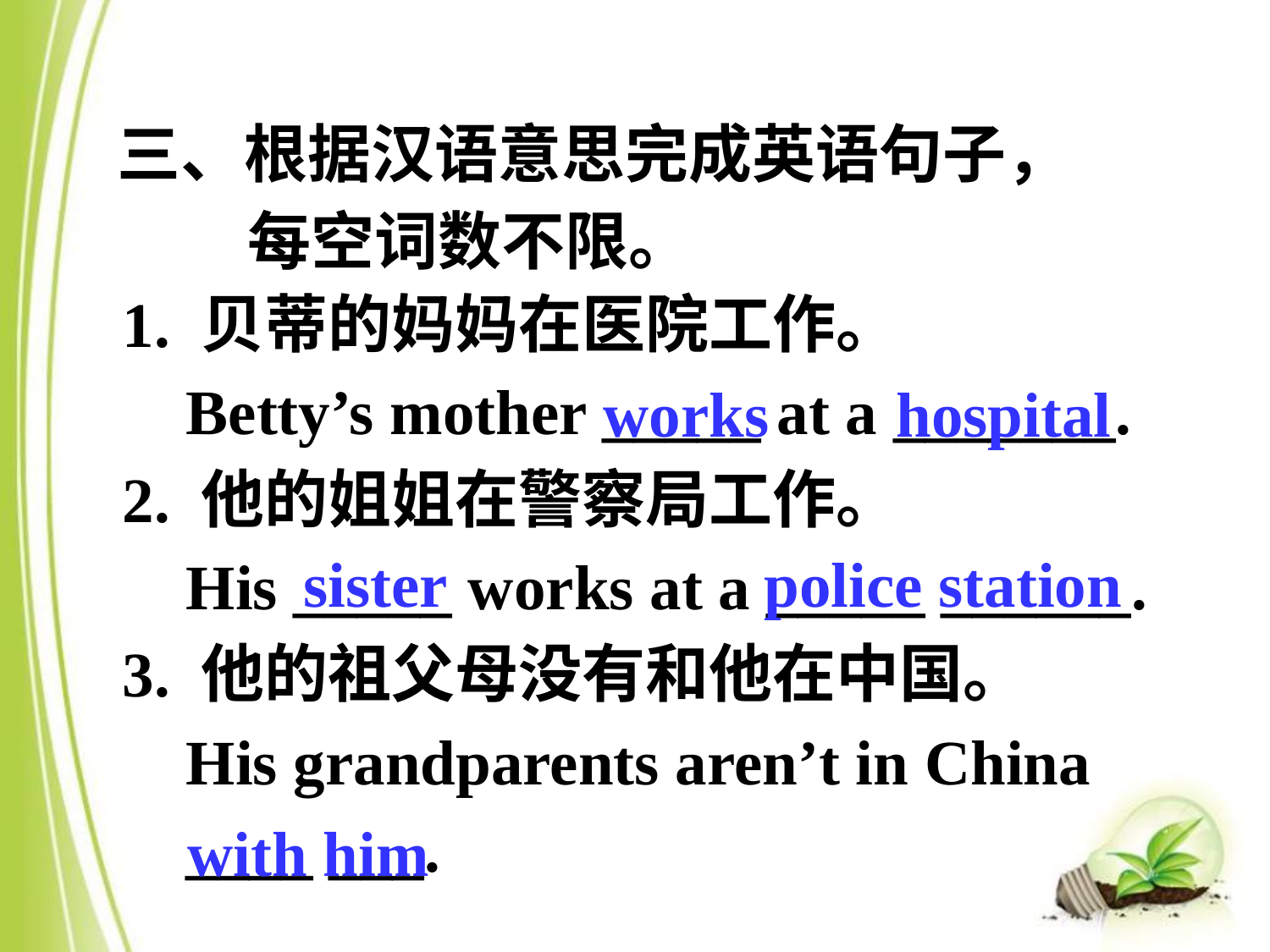

三、根据汉语意思完成英语句子，
        每空词数不限。
1. 贝蒂的妈妈在医院工作。
    Betty’s mother _____ at a _______.
2. 他的姐姐在警察局工作。
    His _____ works at a _____ ______.
3. 他的祖父母没有和他在中国。
    His grandparents aren’t in China
    ____ ___.
 works        hospital
 sister                    police station
with him